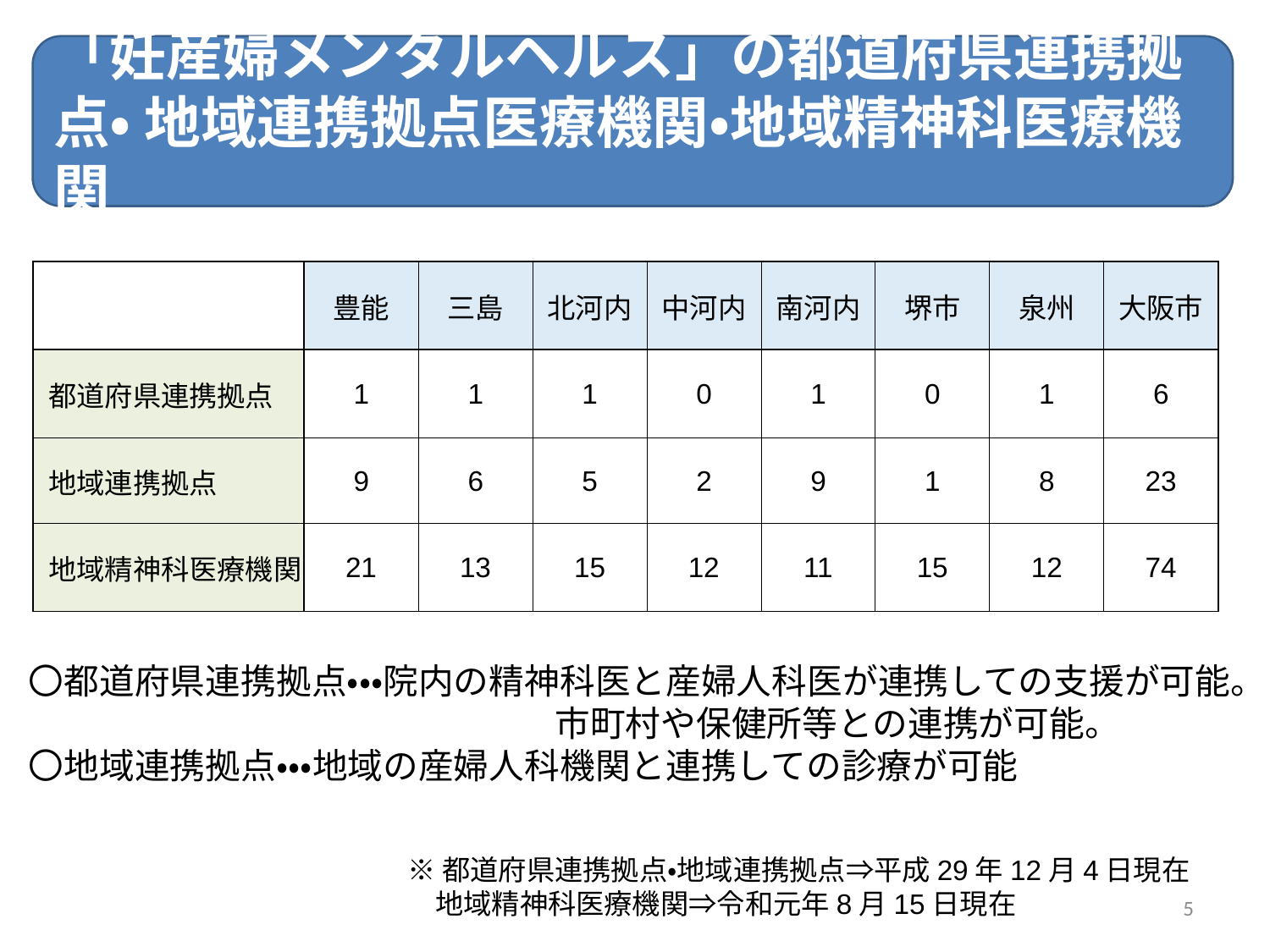

「妊産婦メンタルヘルス」の都道府県連携拠点・ 地域連携拠点医療機関・地域精神科医療機関
|  | 豊能 | 三島 | 北河内 | 中河内 | 南河内 | 堺市 | 泉州 | 大阪市 |
| --- | --- | --- | --- | --- | --- | --- | --- | --- |
| 都道府県連携拠点 | 1 | 1 | 1 | 0 | 1 | 0 | 1 | 6 |
| 地域連携拠点 | 9 | 6 | 5 | 2 | 9 | 1 | 8 | 23 |
| 地域精神科医療機関 | 21 | 13 | 15 | 12 | 11 | 15 | 12 | 74 |
〇都道府県連携拠点・・・院内の精神科医と産婦人科医が連携しての支援が可能。
　　　　　　　　　　　   　　　 市町村や保健所等との連携が可能。
〇地域連携拠点・・・地域の産婦人科機関と連携しての診療が可能
※都道府県連携拠点・地域連携拠点⇒平成29年12月4日現在
　地域精神科医療機関⇒令和元年8月15日現在
5